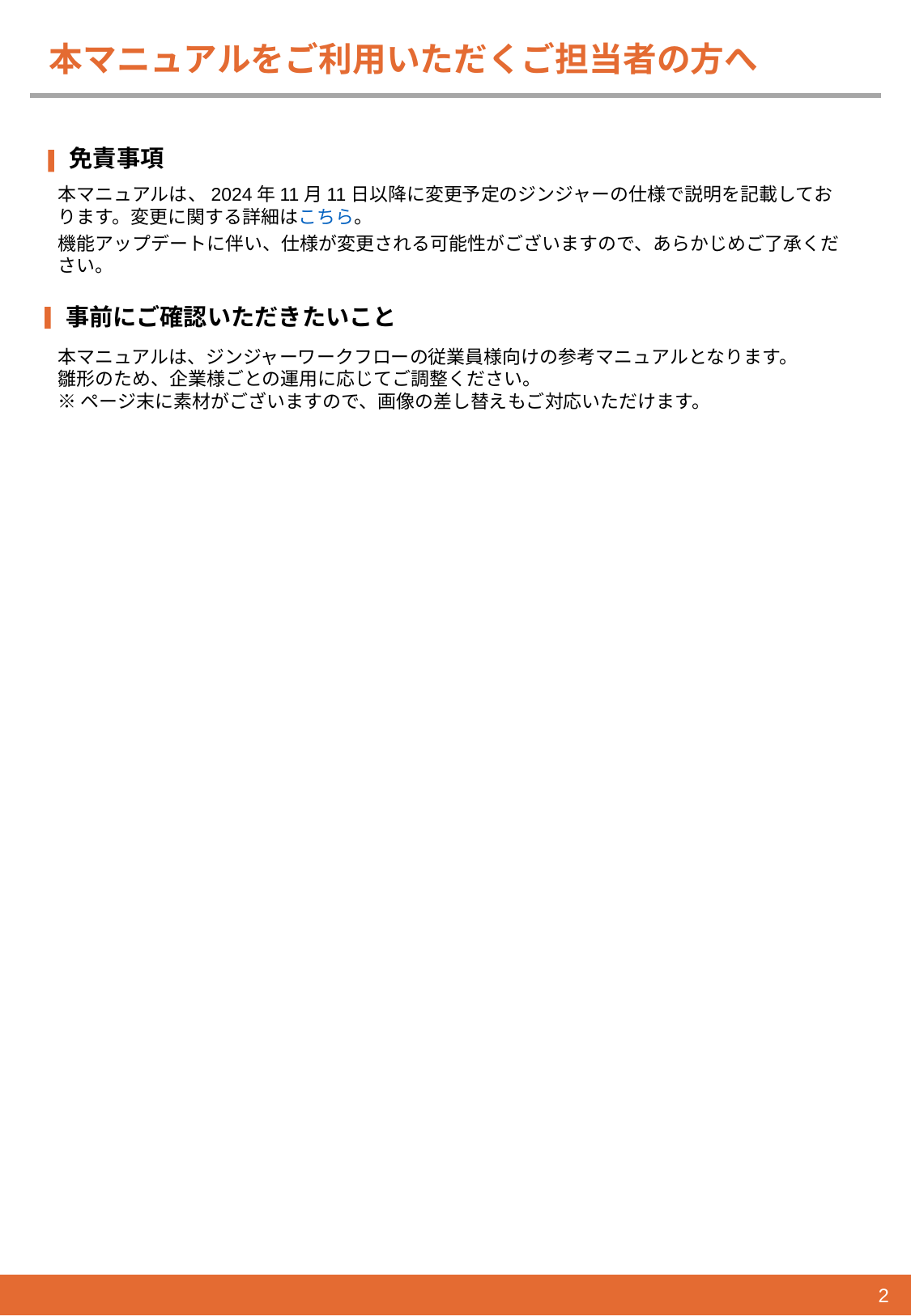

# 本マニュアルをご利用いただくご担当者の方へ
免責事項

本マニュアルは、2024年11月11日以降に変更予定のジンジャーの仕様で説明を記載しております。変更に関する詳細はこちら。
機能アップデートに伴い、仕様が変更される可能性がございますので、あらかじめご了承ください。
事前にご確認いただきたいこと

本マニュアルは、ジンジャーワークフローの従業員様向けの参考マニュアルとなります。
雛形のため、企業様ごとの運用に応じてご調整ください。
※ページ末に素材がございますので、画像の差し替えもご対応いただけます。
2